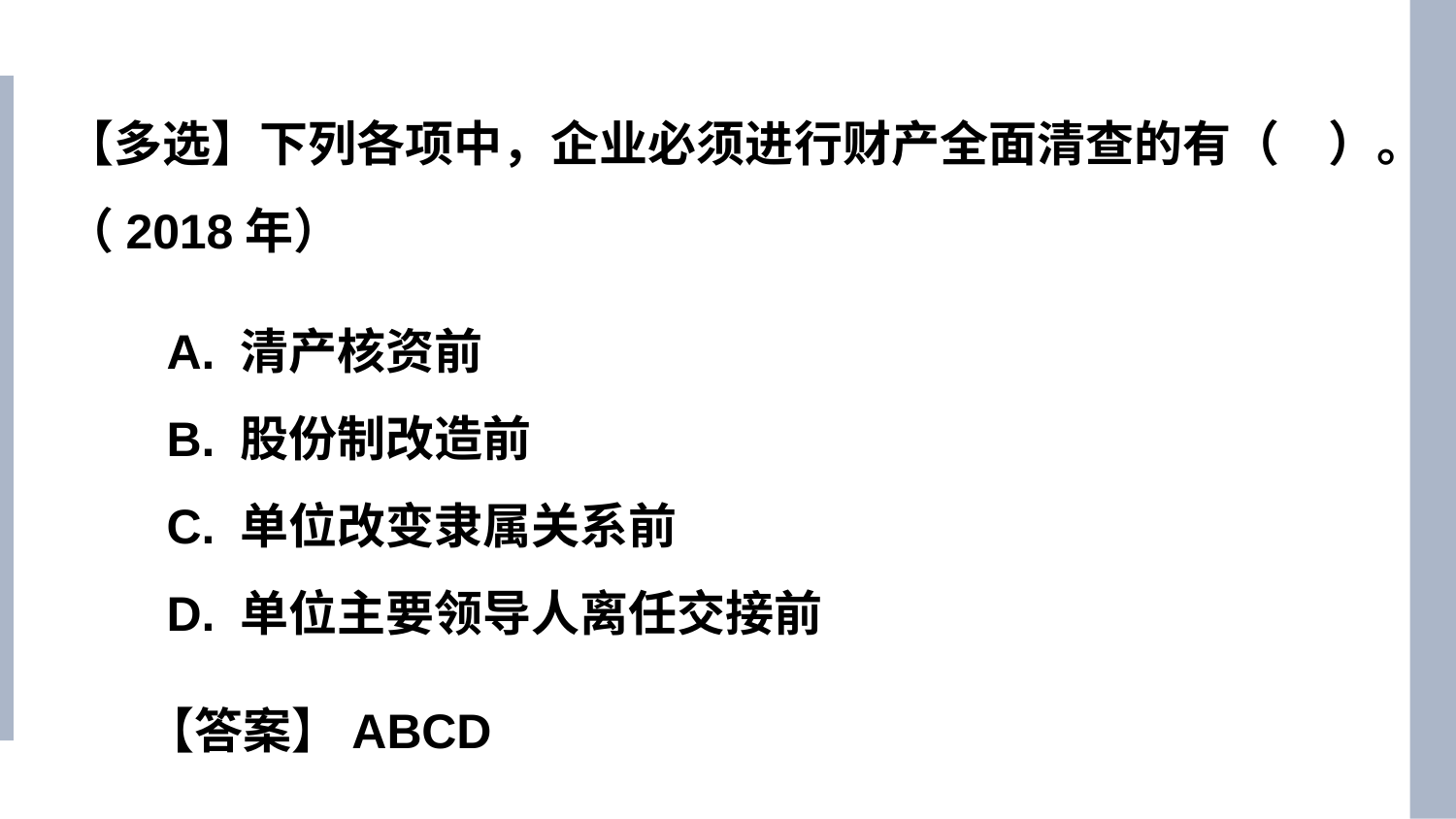

【多选】下列各项中，企业必须进行财产全面清查的有（　）。（2018年）
A. 清产核资前
B. 股份制改造前
C. 单位改变隶属关系前
D. 单位主要领导人离任交接前
【答案】ABCD